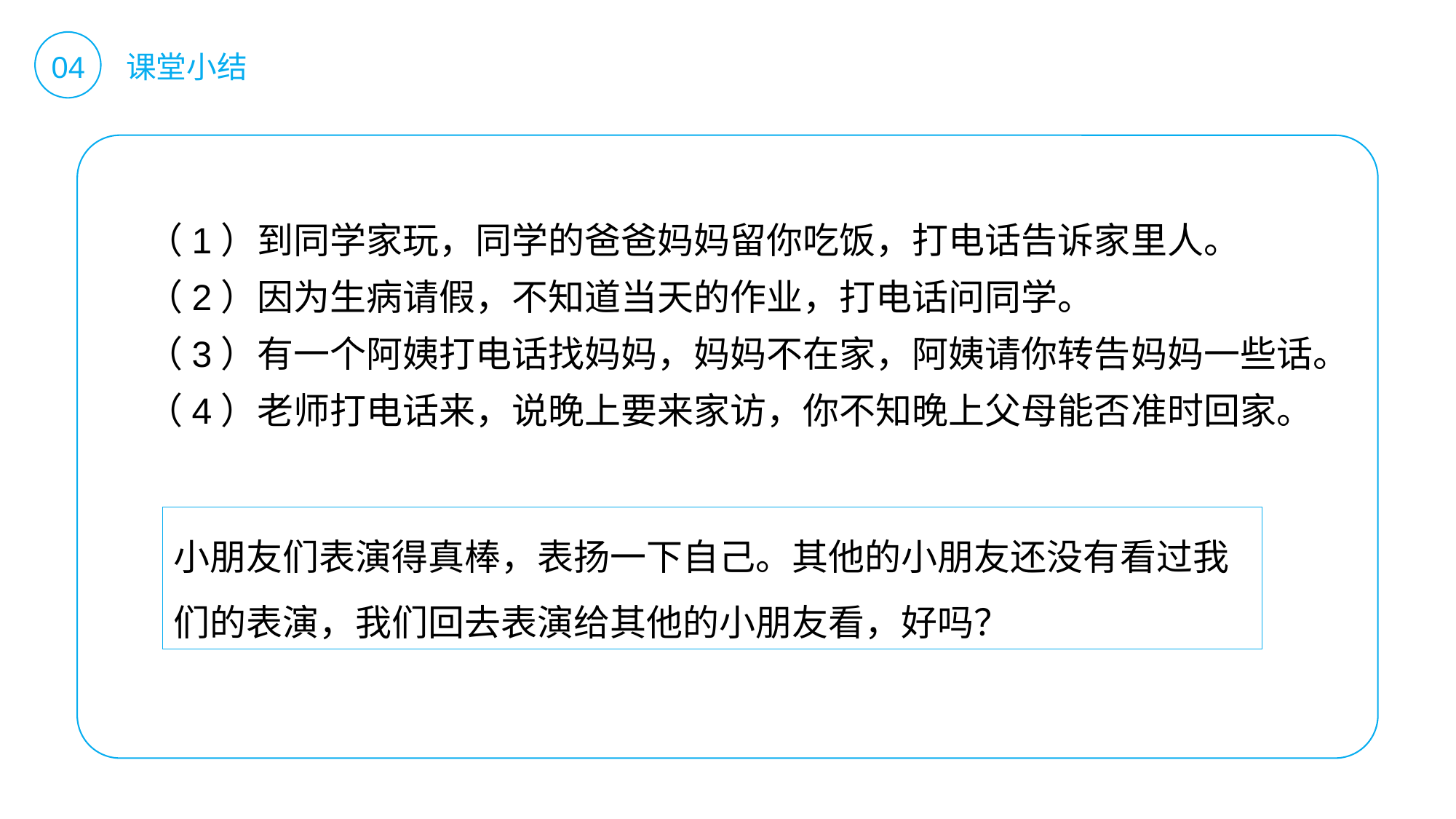

04    课堂小结

（1）到同学家玩，同学的爸爸妈妈留你吃饭，打电话告诉家里人。
（2）因为生病请假，不知道当天的作业，打电话问同学。
（3）有一个阿姨打电话找妈妈，妈妈不在家，阿姨请你转告妈妈一些话。
（4）老师打电话来，说晚上要来家访，你不知晚上父母能否准时回家。
小朋友们表演得真棒，表扬一下自己。其他的小朋友还没有看过我们的表演，我们回去表演给其他的小朋友看，好吗？